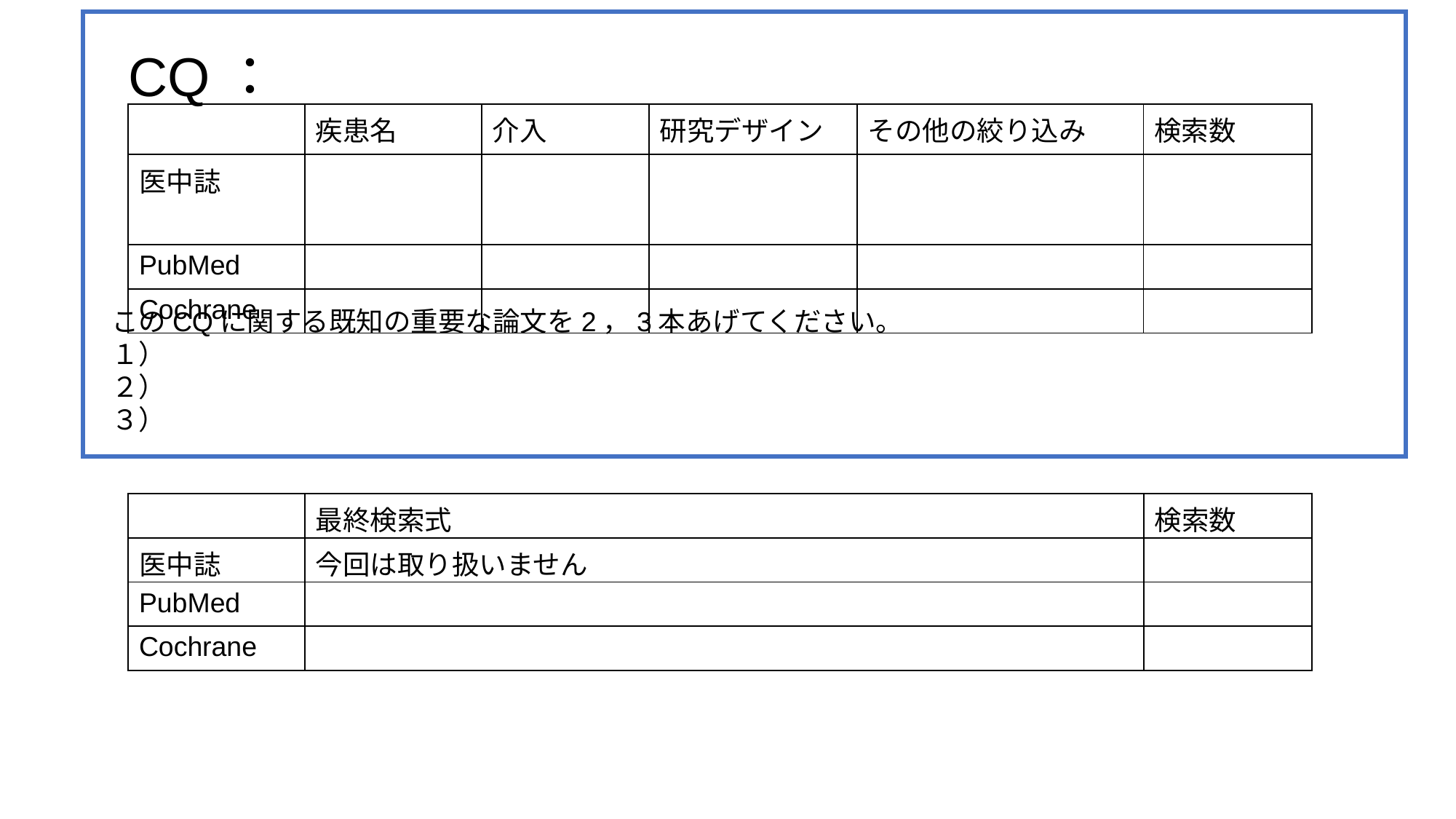

# CQ：

|  | 疾患名 | 介入 | 研究デザイン | その他の絞り込み | 検索数 |
| --- | --- | --- | --- | --- | --- |
| 医中誌 |  |  |  |  |  |
| PubMed |  |  |  |  |  |
| Cochrane |  |  |  |  |  |
このCQに関する既知の重要な論文を2，3本あげてください。
１）
２）
３）
|  | 最終検索式 | 検索数 |
| --- | --- | --- |
| 医中誌 | 今回は取り扱いません |  |
| PubMed |  |  |
| Cochrane |  |  |